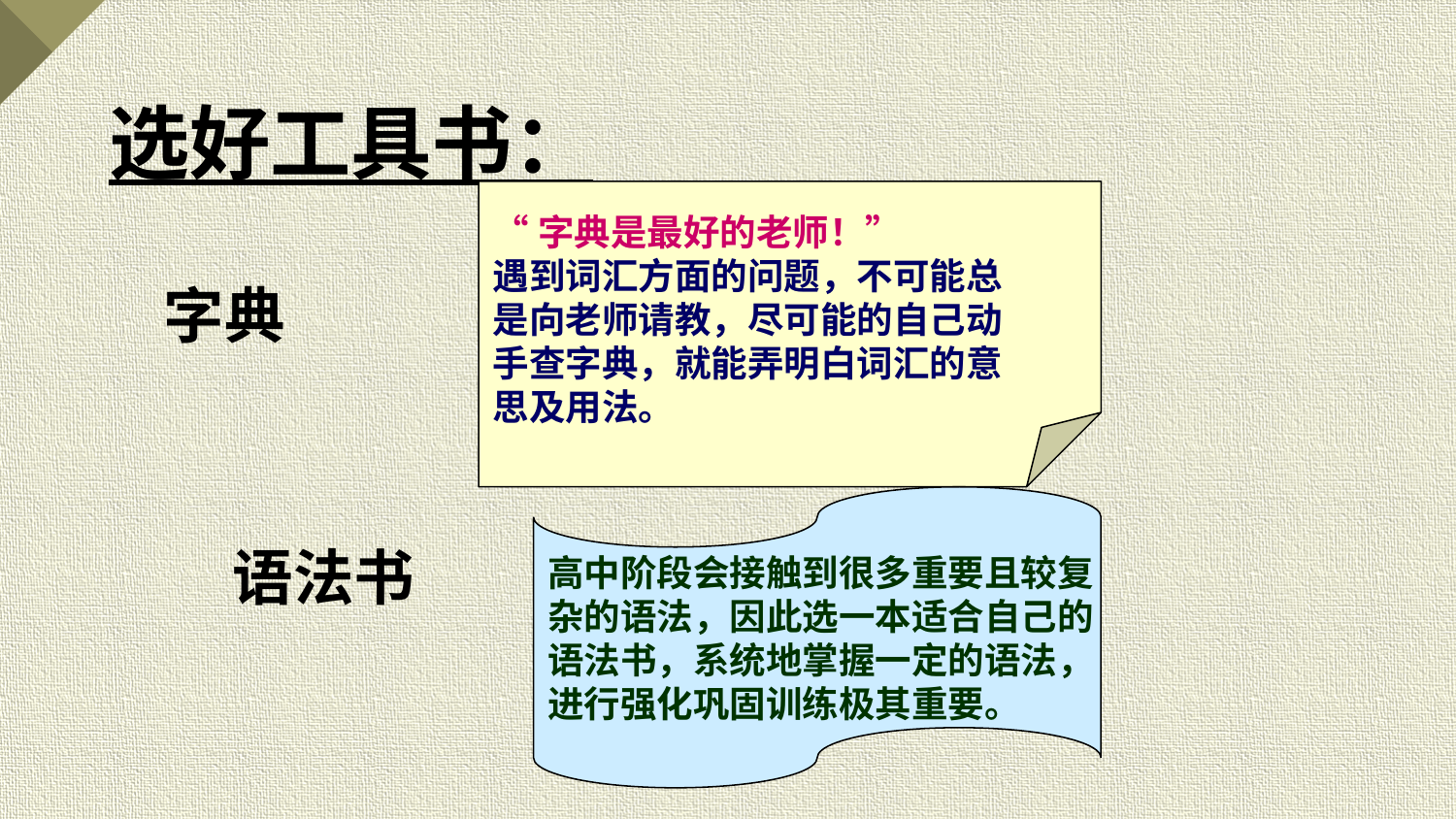

选好工具书：

“字典是最好的老师！”
遇到词汇方面的问题，不可能总
是向老师请教，尽可能的自己动
手查字典，就能弄明白词汇的意
思及用法。
# 字典 语法书
高中阶段会接触到很多重要且较复
杂的语法，因此选一本适合自己的
语法书，系统地掌握一定的语法，
进行强化巩固训练极其重要。